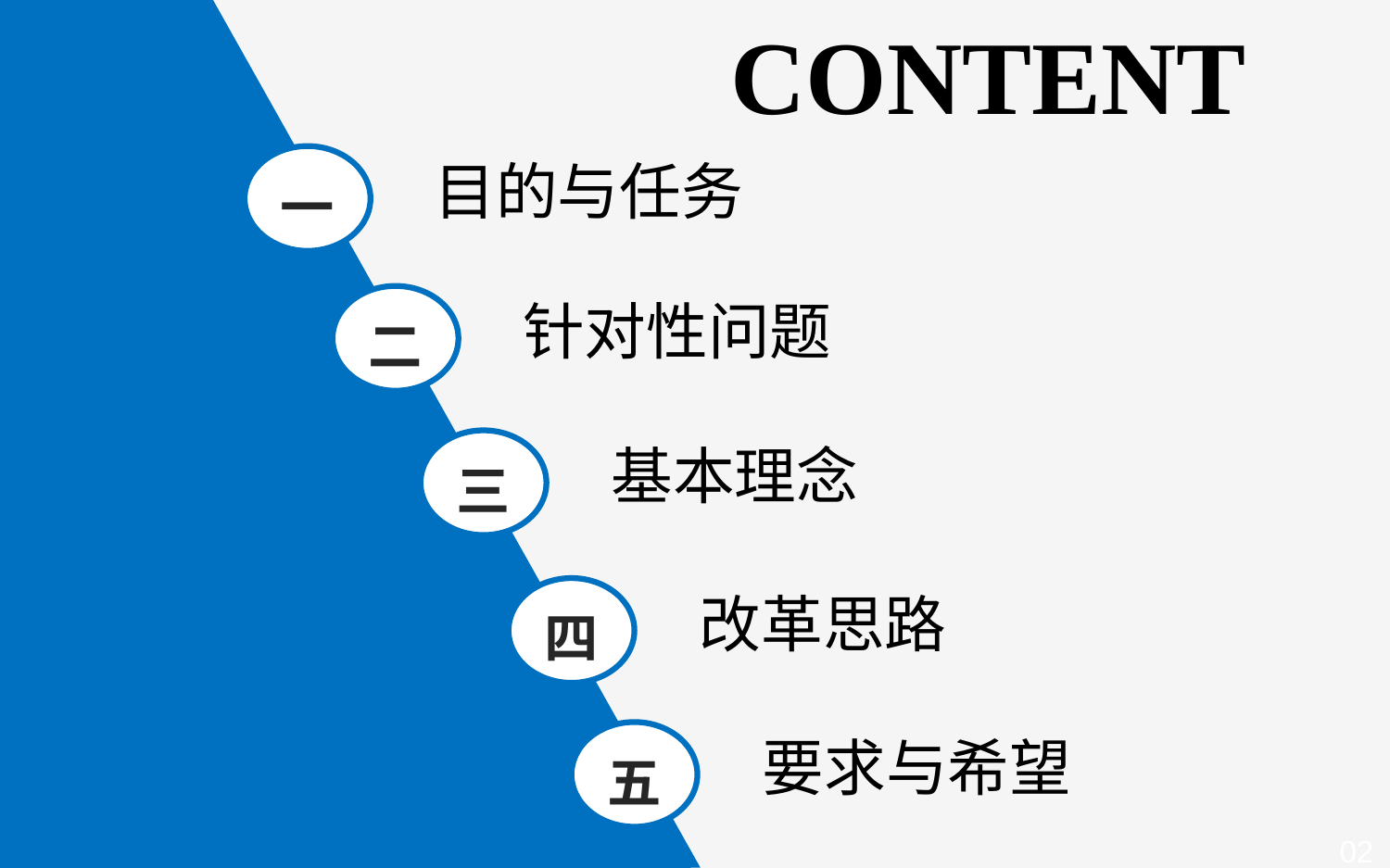

CONTENT

一
目的与任务
针对性问题

二
基本理念

三

四
改革思路

五
要求与希望
02